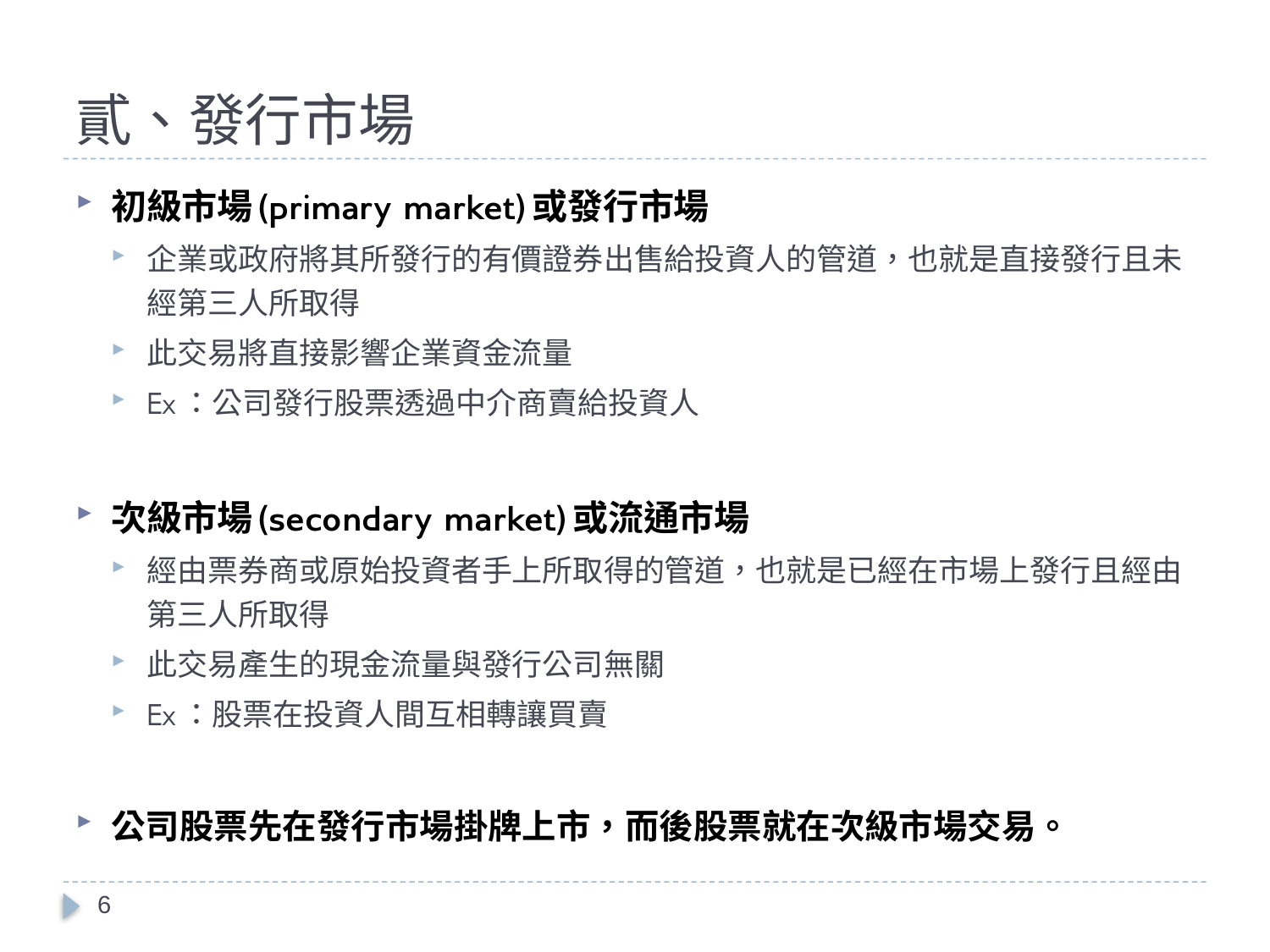

# 貳、發行市場
初級市場(primary market)或發行市場
企業或政府將其所發行的有價證券出售給投資人的管道，也就是直接發行且未經第三人所取得
此交易將直接影響企業資金流量
Ex：公司發行股票透過中介商賣給投資人

次級市場(secondary market)或流通市場
經由票券商或原始投資者手上所取得的管道，也就是已經在市場上發行且經由第三人所取得
此交易產生的現金流量與發行公司無關
Ex：股票在投資人間互相轉讓買賣

公司股票先在發行市場掛牌上市，而後股票就在次級市場交易。
6